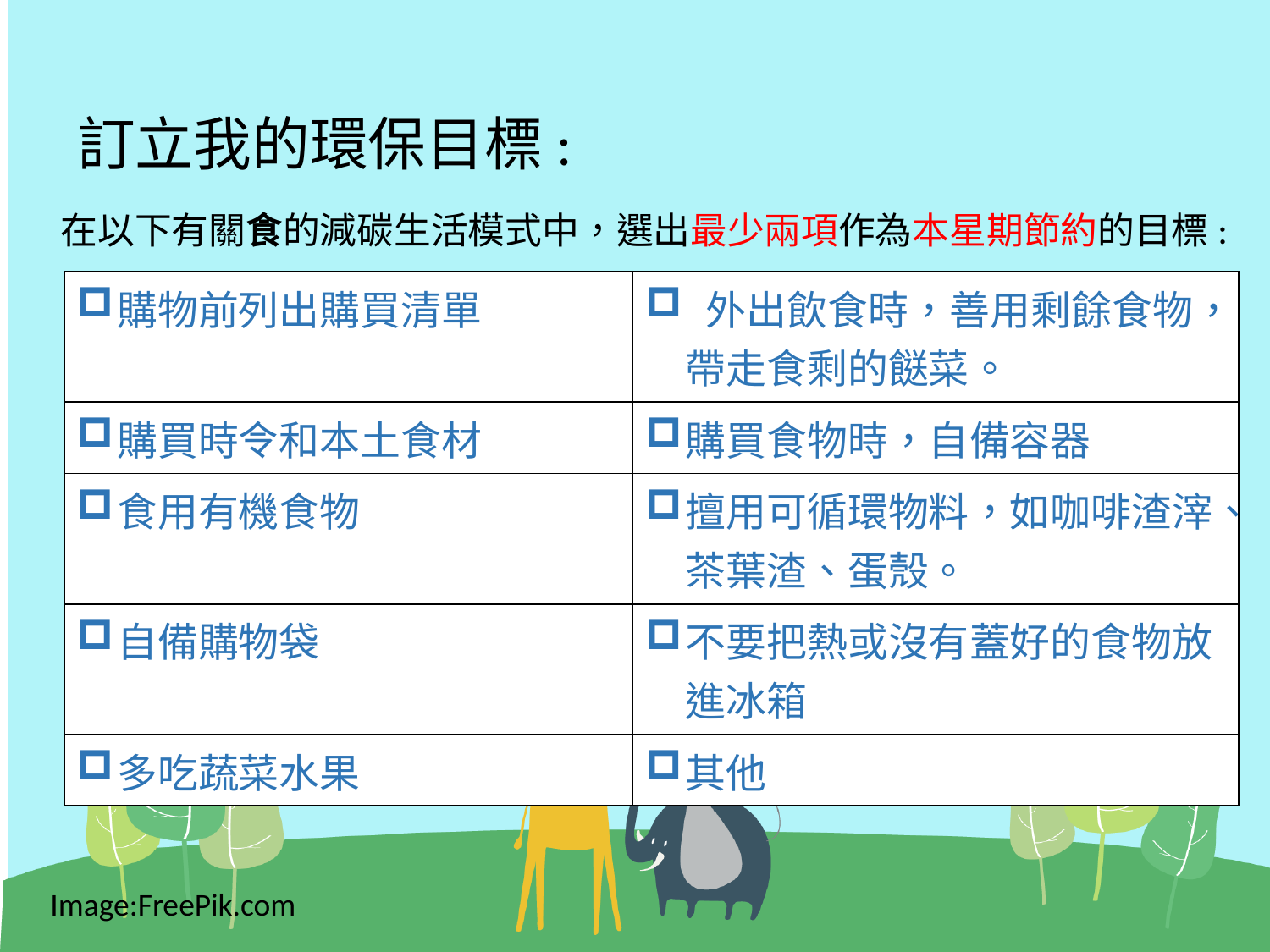

# 訂立我的環保目標:
在以下有關食的減碳生活模式中，選出最少兩項作為本星期節約的目標:

| 購物前列出購買清單 | 外出飲食時，善用剩餘食物，帶走食剩的餸菜。 |
| --- | --- |
| 購買時令和本土食材 | 購買食物時，自備容器 |
| 食用有機食物 | 擅用可循環物料，如咖啡渣滓、茶葉渣、蛋殼。 |
| 自備購物袋 | 不要把熱或沒有蓋好的食物放進冰箱 |
| 多吃蔬菜水果 | 其他 |
Image:FreePik.com